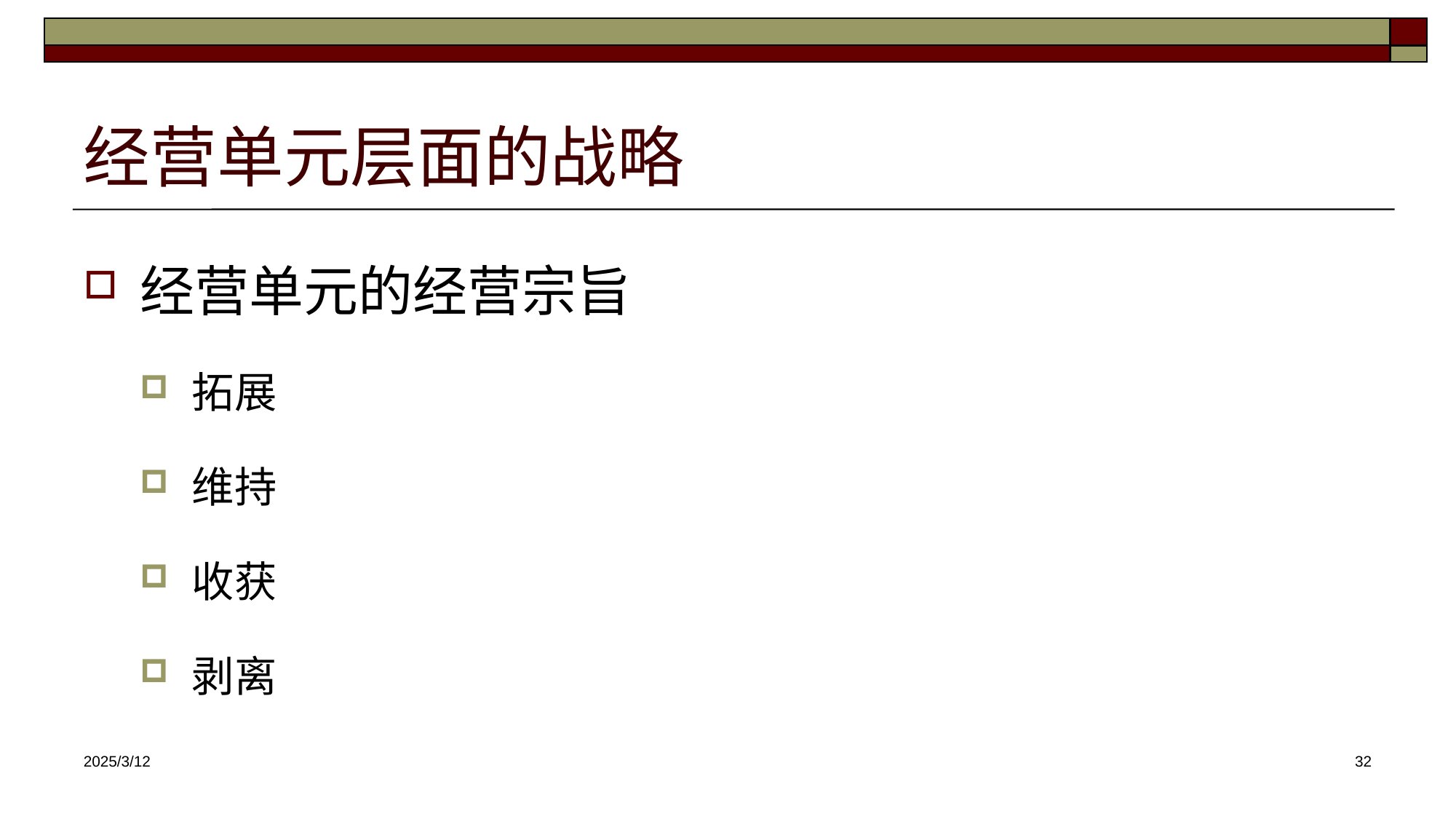

# 经营单元层面的战略
经营单元的经营宗旨
拓展
维持
收获
剥离
2025/3/12
32